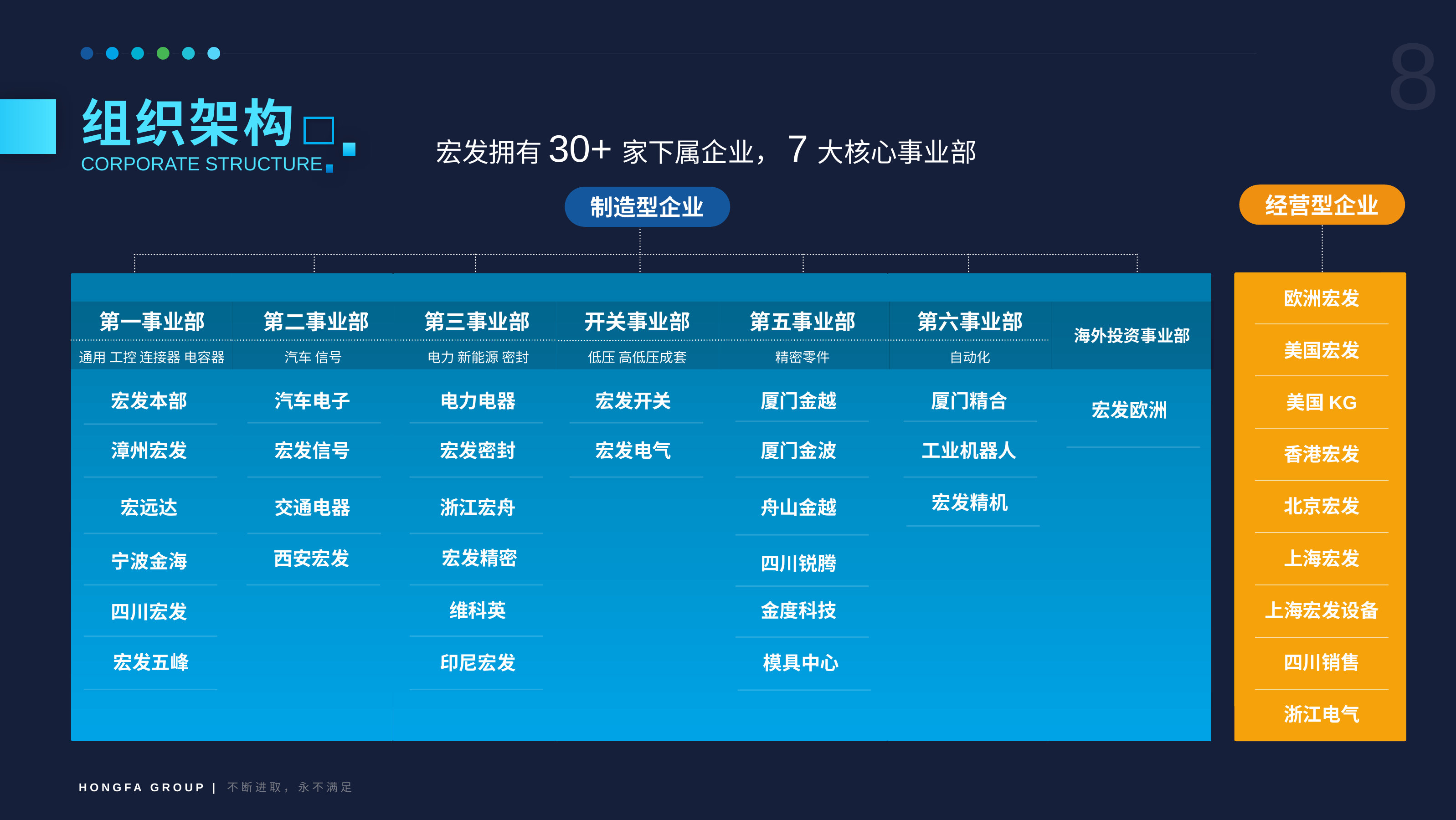

宏发拥有30+家下属企业，7大核心事业部

组织架构
CORPORATE STRUCTURE

经营型企业

欧洲宏发
美国宏发
美国KG
香港宏发
北京宏发
上海宏发
上海宏发设备
四川销售
浙江电气
制造型企业

第一事业部
第二事业部
第三事业部
开关事业部
第五事业部
第六事业部
海外投资事业部
通用 工控 连接器 电容器
汽车 信号
电力 新能源 密封
低压 高低压成套
精密零件
自动化
宏发本部
汽车电子
电力电器
宏发开关
厦门金越
厦门精合
宏发欧洲
漳州宏发
宏发信号
宏发密封
宏发电气
厦门金波
工业机器人
宏远达
交通电器
浙江宏舟
舟山金越
宏发精密
西安宏发
宁波金海
四川锐腾
维科英
金度科技
四川宏发
宏发五峰
印尼宏发
宏发精机
模具中心